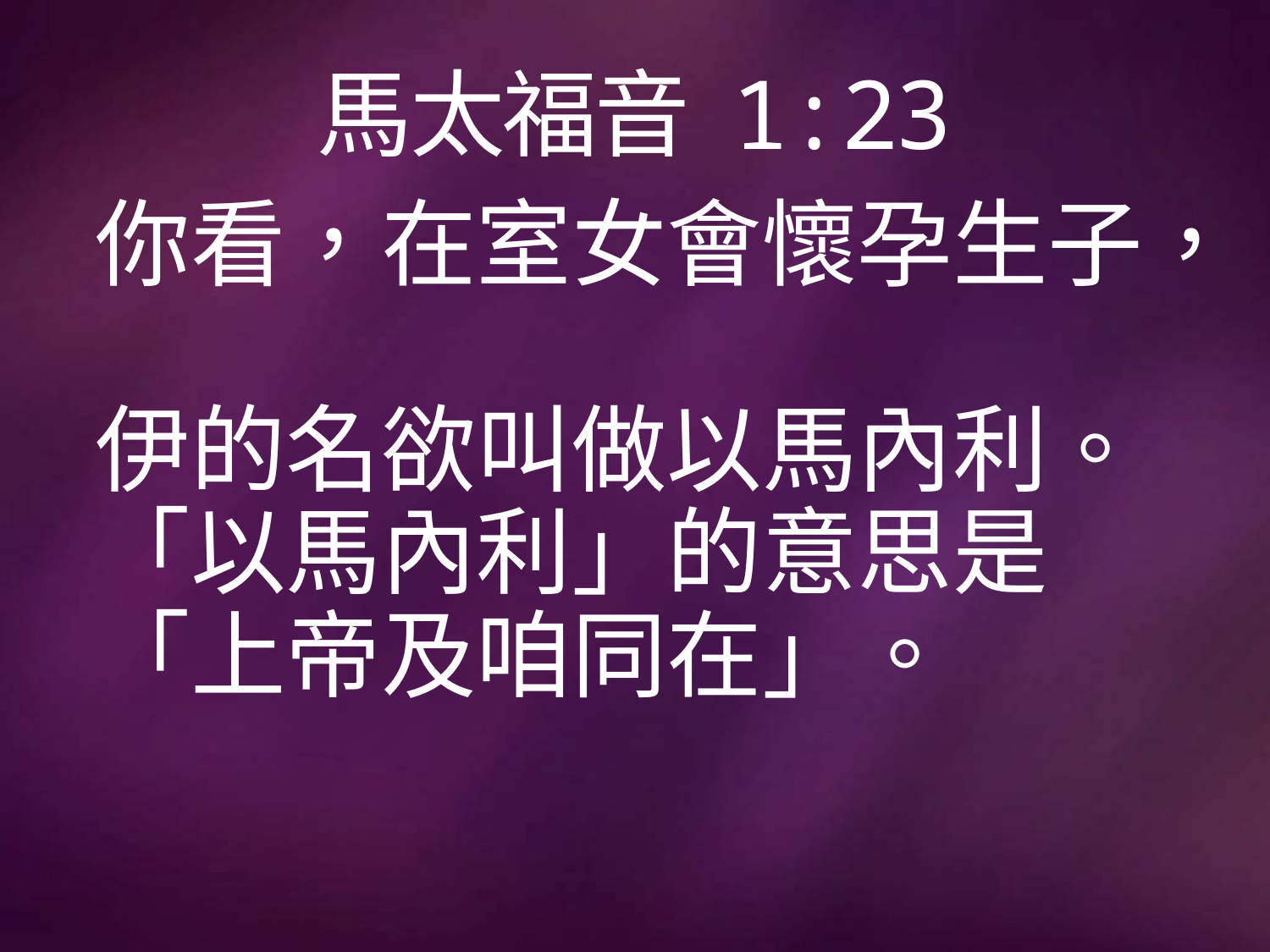

# 馬太福音 1:23
你看，在室女會懷孕生子，
伊的名欲叫做以馬內利。
「以馬內利」的意思是「上帝及咱同在」。